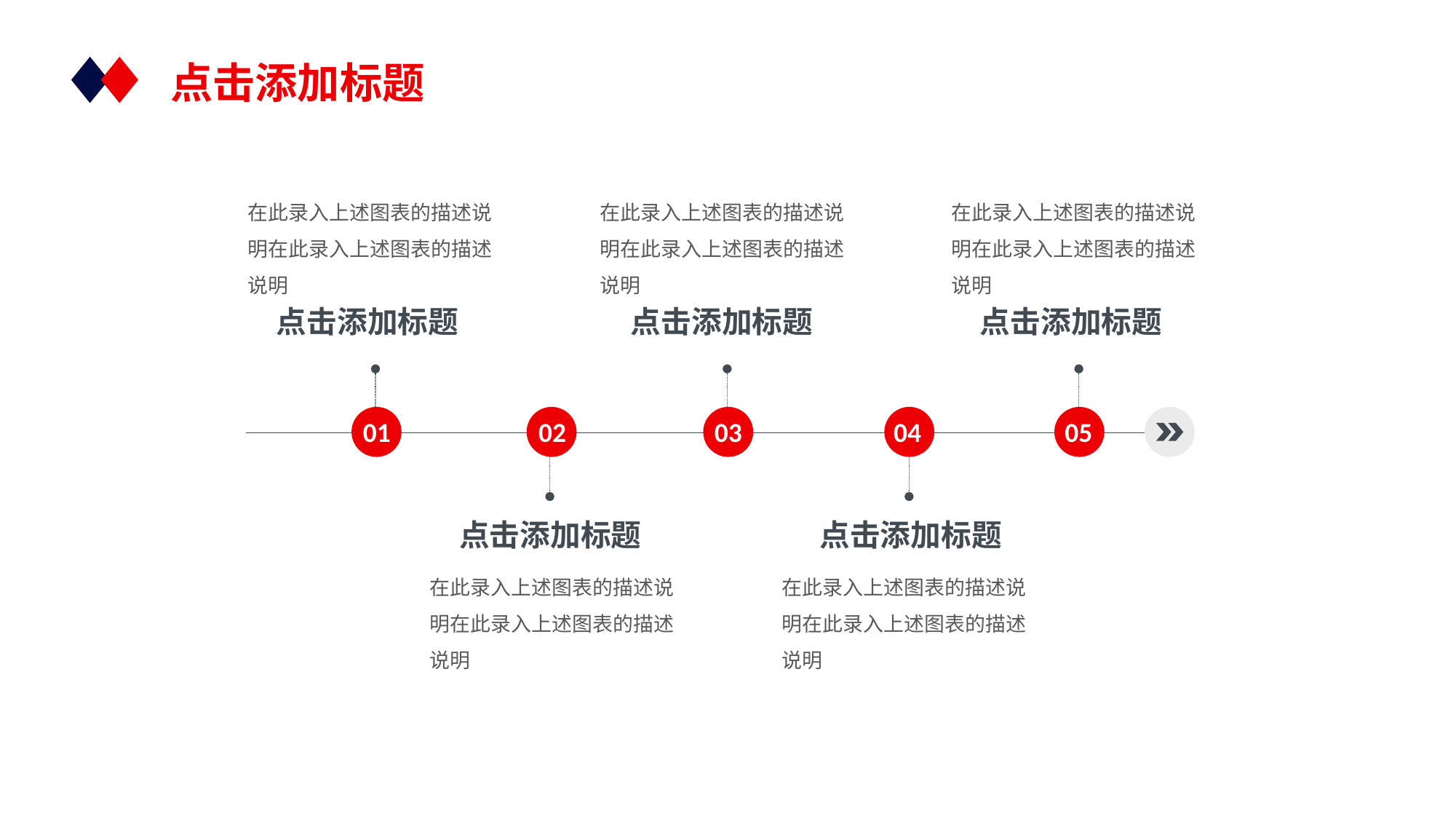

点击添加标题

在此录入上述图表的描述说明在此录入上述图表的描述说明
在此录入上述图表的描述说明在此录入上述图表的描述说明
在此录入上述图表的描述说明在此录入上述图表的描述说明
点击添加标题
点击添加标题
点击添加标题

01
02
03
04
05

点击添加标题
点击添加标题
在此录入上述图表的描述说明在此录入上述图表的描述说明
在此录入上述图表的描述说明在此录入上述图表的描述说明